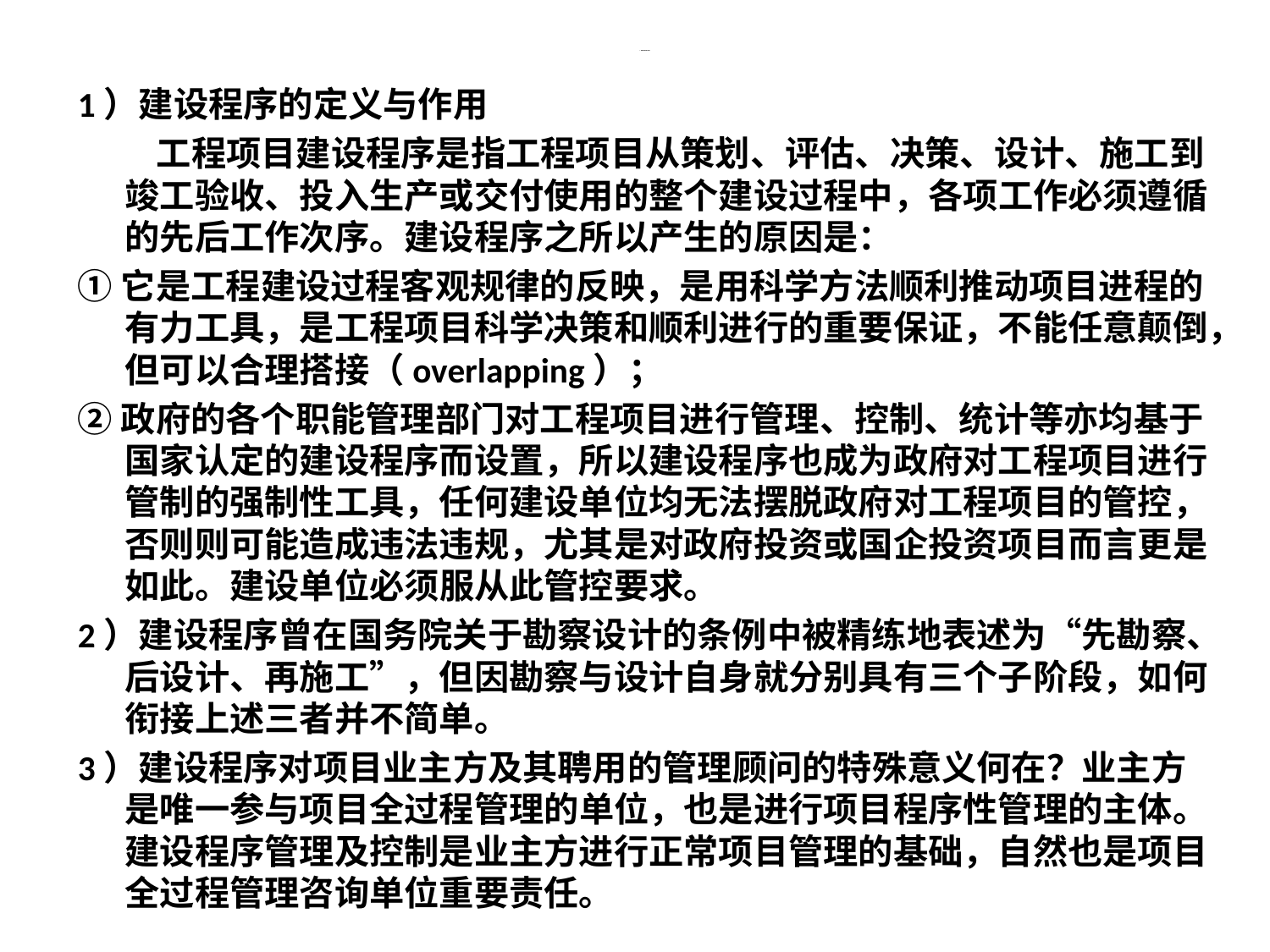

# 2、明晰基本建设程序的意义
1）建设程序的定义与作用
         工程项目建设程序是指工程项目从策划、评估、决策、设计、施工到竣工验收、投入生产或交付使用的整个建设过程中，各项工作必须遵循的先后工作次序。建设程序之所以产生的原因是：
①它是工程建设过程客观规律的反映，是用科学方法顺利推动项目进程的有力工具，是工程项目科学决策和顺利进行的重要保证，不能任意颠倒，但可以合理搭接（overlapping）；
②政府的各个职能管理部门对工程项目进行管理、控制、统计等亦均基于国家认定的建设程序而设置，所以建设程序也成为政府对工程项目进行管制的强制性工具，任何建设单位均无法摆脱政府对工程项目的管控，否则则可能造成违法违规，尤其是对政府投资或国企投资项目而言更是如此。建设单位必须服从此管控要求。
2）建设程序曾在国务院关于勘察设计的条例中被精练地表述为“先勘察、后设计、再施工”，但因勘察与设计自身就分别具有三个子阶段，如何衔接上述三者并不简单。
3）建设程序对项目业主方及其聘用的管理顾问的特殊意义何在？业主方是唯一参与项目全过程管理的单位，也是进行项目程序性管理的主体。建设程序管理及控制是业主方进行正常项目管理的基础，自然也是项目全过程管理咨询单位重要责任。